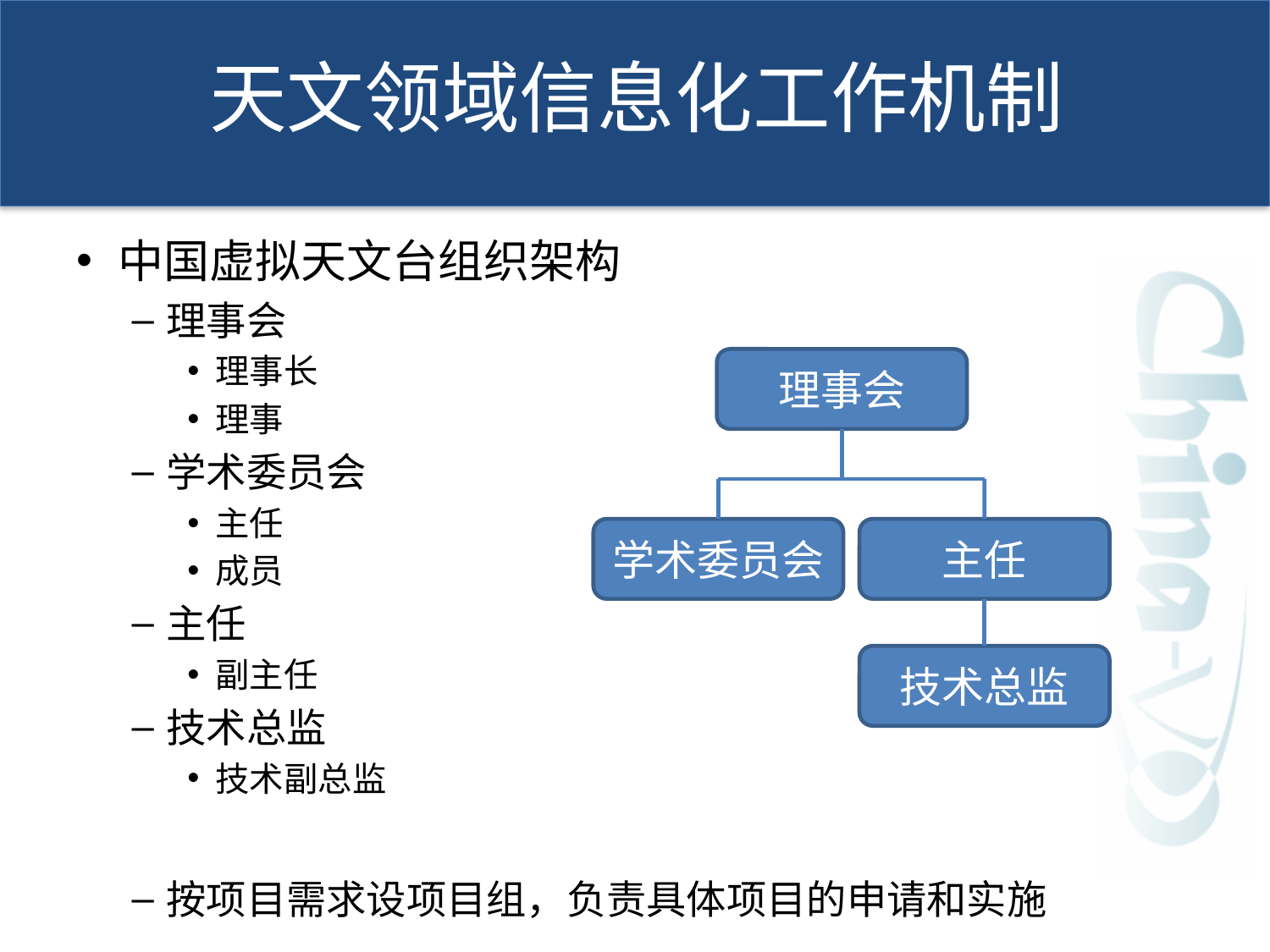

天文领域信息化工作机制
中国虚拟天文台组织架构
理事会
理事长
理事
学术委员会
主任
成员
主任
副主任
技术总监
技术副总监

按项目需求设项目组，负责具体项目的申请和实施

理事会
学术委员会
主任
技术总监